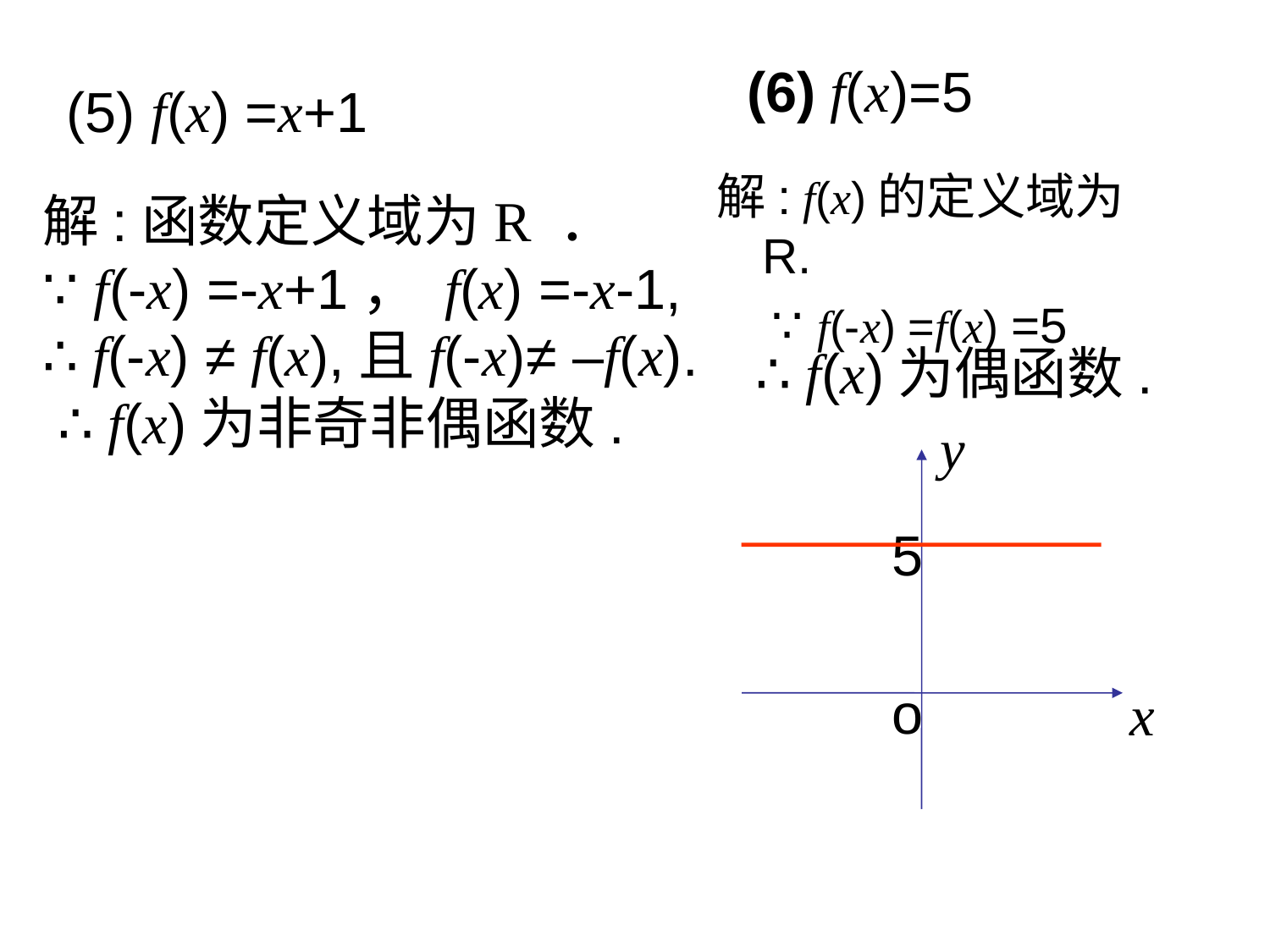

(6) f(x)=5
(5) f(x) =x+1
解: f(x)的定义域为R.
    ∵ f(-x) =f(x) =5
解:函数定义域为R ．
∵ f(-x) =-x+1， f(x) =-x-1,
∴ f(-x) ≠ f(x),且f(-x)≠ –f(x).
 ∴ f(x)为非奇非偶函数.
∴ f(x)为偶函数.
y

5

o
x